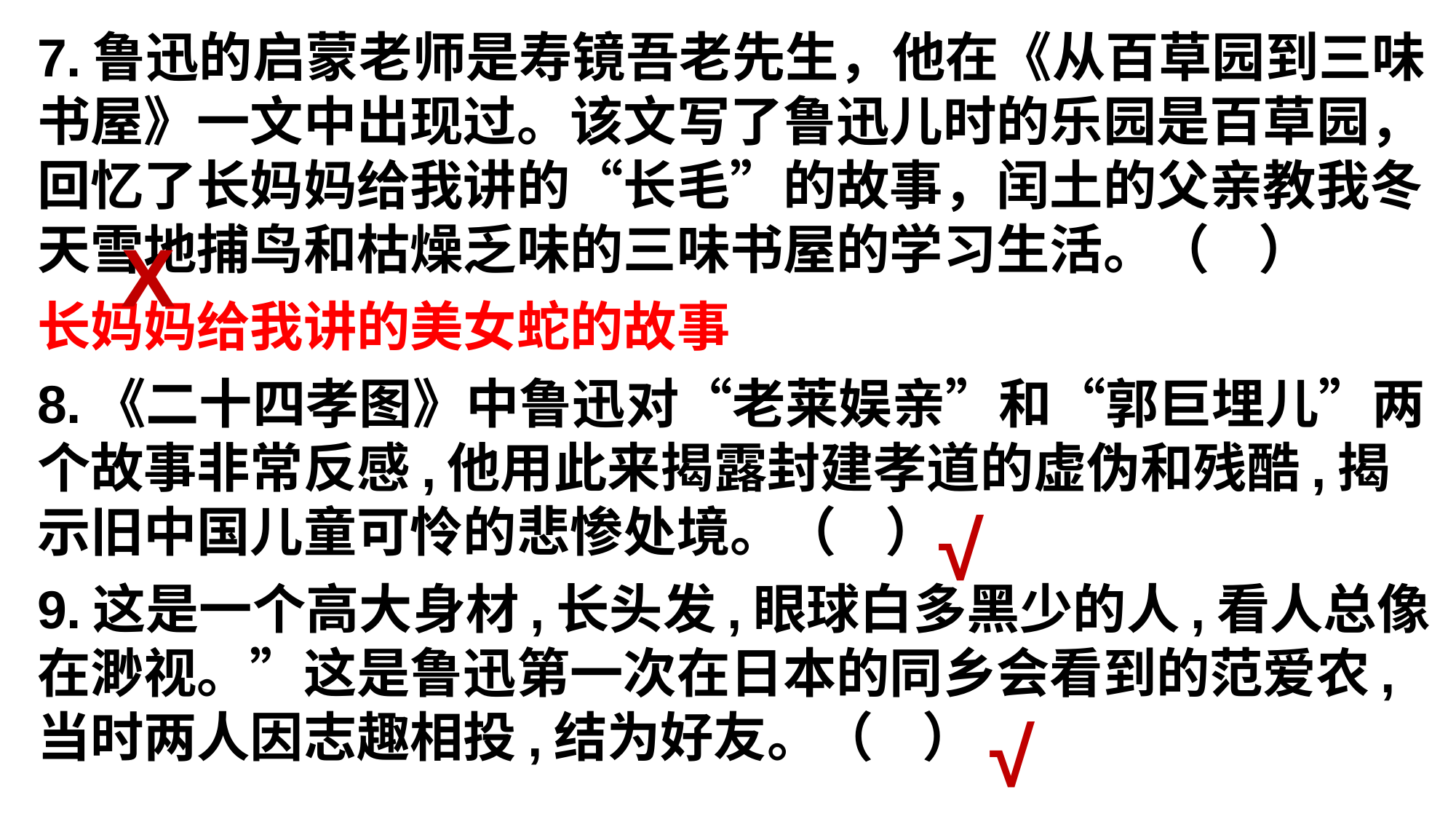

7.鲁迅的启蒙老师是寿镜吾老先生，他在《从百草园到三味书屋》一文中出现过。该文写了鲁迅儿时的乐园是百草园，回忆了长妈妈给我讲的“长毛”的故事，闰土的父亲教我冬天雪地捕鸟和枯燥乏味的三味书屋的学习生活。（    ）
长妈妈给我讲的美女蛇的故事
8.《二十四孝图》中鲁迅对“老莱娱亲”和“郭巨埋儿”两个故事非常反感,他用此来揭露封建孝道的虚伪和残酷,揭示旧中国儿童可怜的悲惨处境。（    ）
9.这是一个高大身材,长头发,眼球白多黑少的人,看人总像在渺视。”这是鲁迅第一次在日本的同乡会看到的范爱农,当时两人因志趣相投,结为好友。（    ）

X
√
√